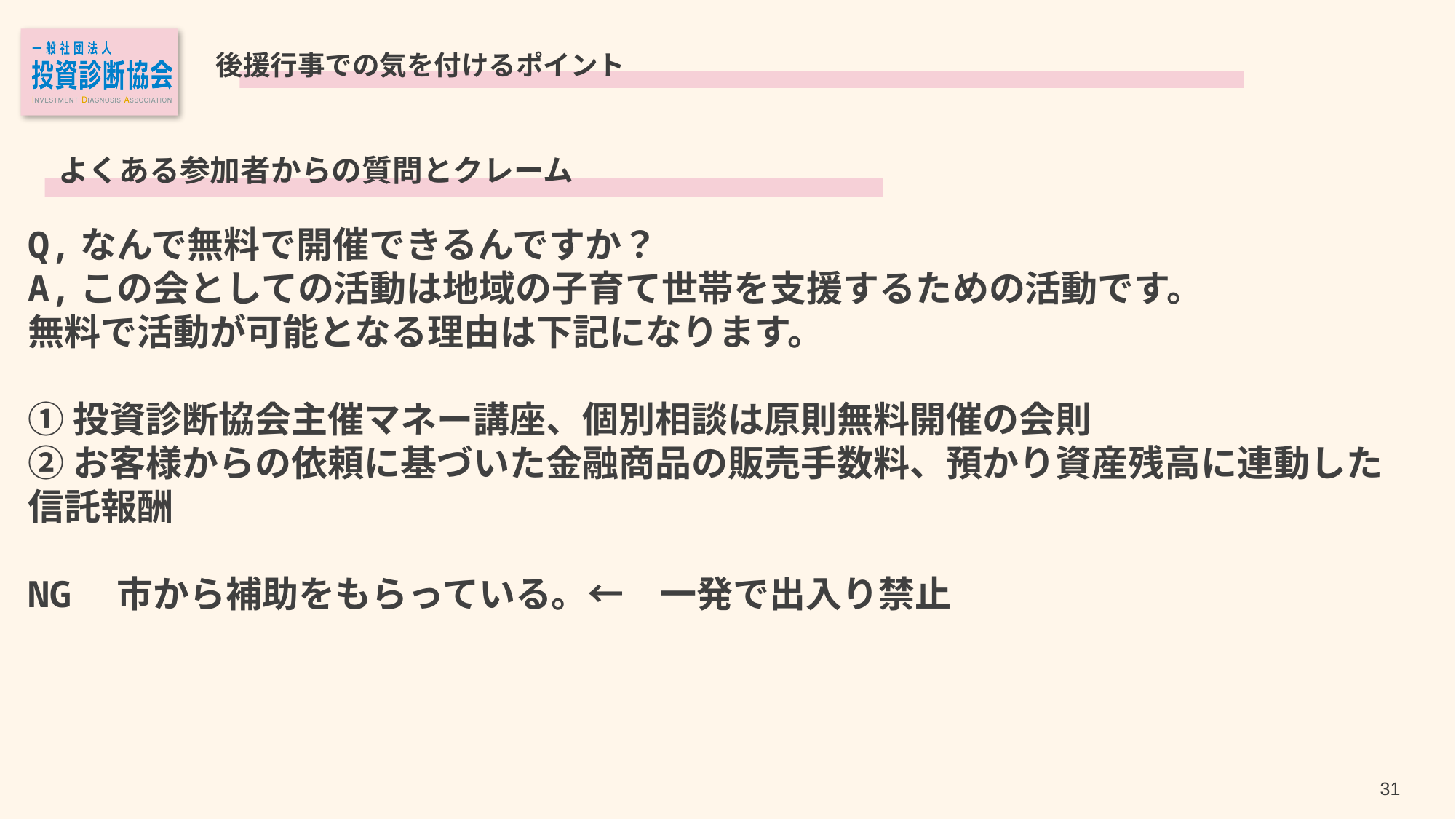

後援行事での気を付けるポイント

よくある参加者からの質問とクレーム

Q,なんで無料で開催できるんですか？
A,この会としての活動は地域の子育て世帯を支援するための活動です。
無料で活動が可能となる理由は下記になります。

①投資診断協会主催マネー講座、個別相談は原則無料開催の会則
②お客様からの依頼に基づいた金融商品の販売手数料、預かり資産残高に連動した信託報酬

NG　市から補助をもらっている。←　一発で出入り禁止
31